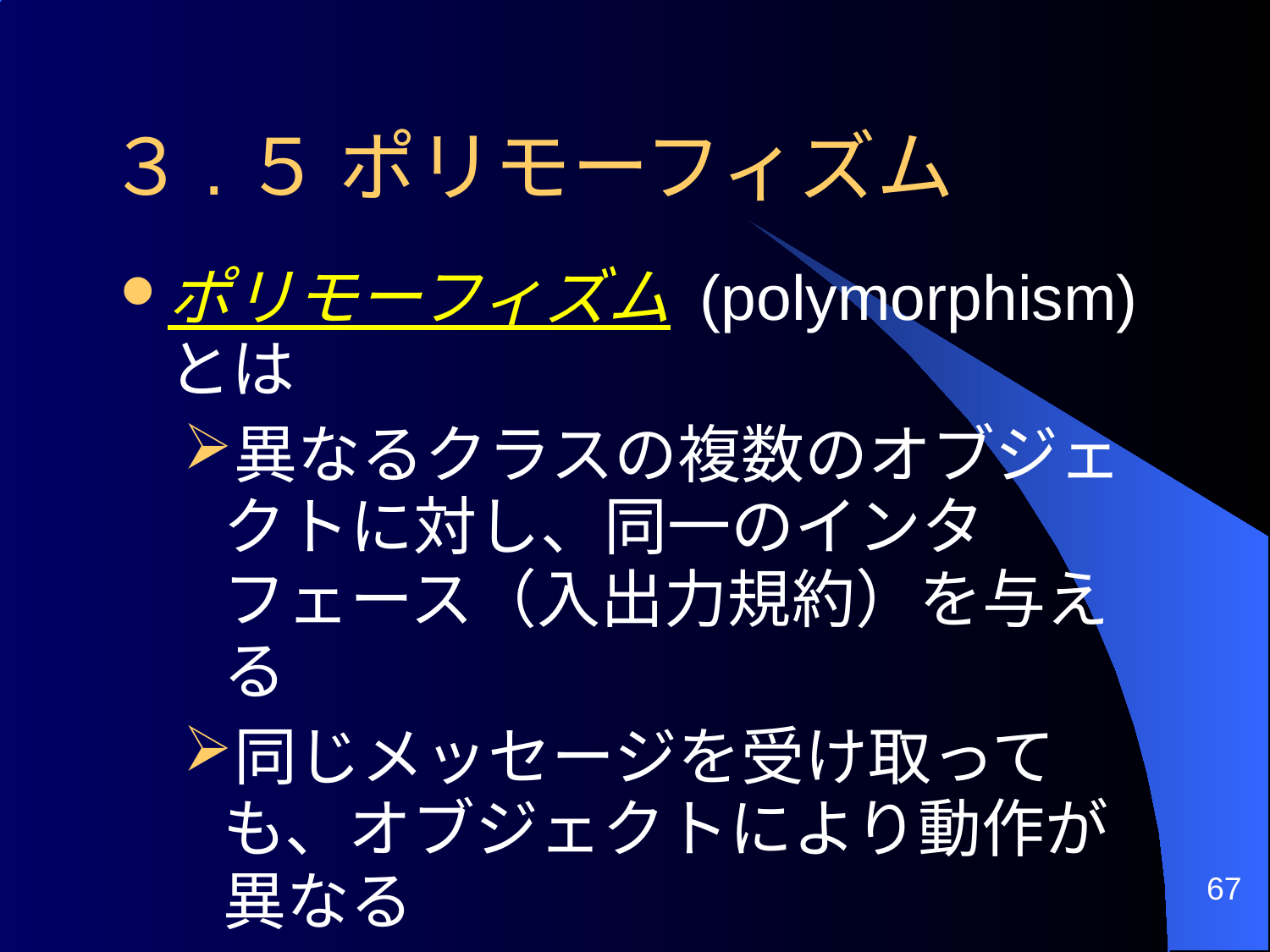

# ３.５ ポリモーフィズム
ポリモーフィズム (polymorphism)とは
異なるクラスの複数のオブジェクトに対し、同一のインタフェース（入出力規約）を与える
同じメッセージを受け取っても、オブジェクトにより動作が異なる
日本語では、
「多態性」 「多様性」 「多相性」など
67